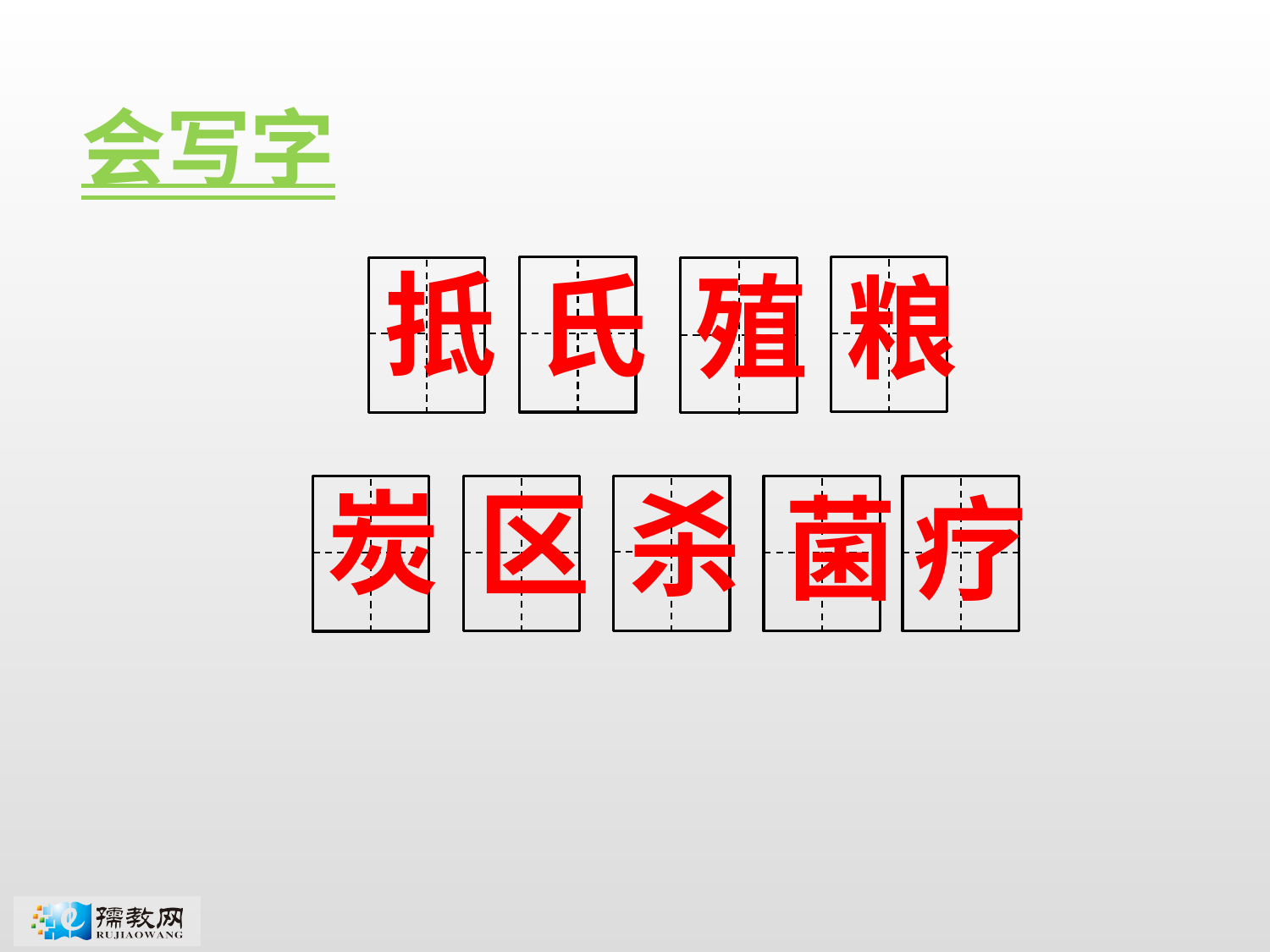

会写字
抵
氏
殖
粮

炭
杀
区
菌
疗